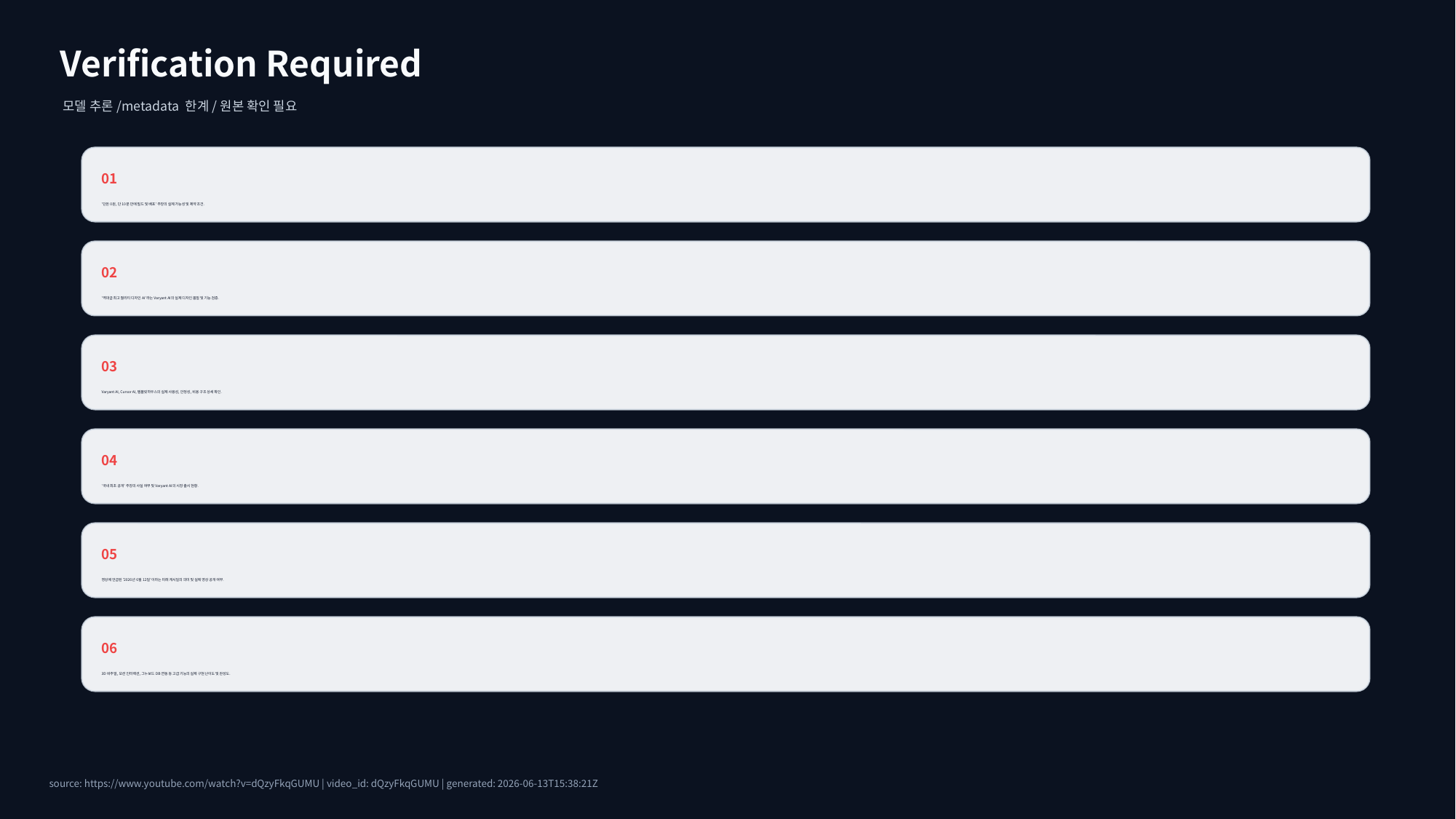

Verification Required
모델 추론/metadata 한계/원본 확인 필요

01
'단돈 0원, 단 10분 만에 빌드 및 배포' 주장의 실제 가능성 및 제약 조건.

02
'역대급 최고 퀄리티 디자인 AI'라는 Varyant AI의 실제 디자인 품질 및 기능 검증.

03
Varyant AI, Cursor AI, 템플릿하우스의 실제 사용성, 안정성, 비용 구조 상세 확인.

04
'국내 최초 공개' 주장의 사실 여부 및 Varyant AI의 시장 출시 현황.

05
영상에 언급된 '2026년 6월 12일'이라는 미래 게시일의 의미 및 실제 영상 공개 여부.

06
3D 비주얼, 모션 인터랙션, 그누보드 DB 연동 등 고급 기능의 실제 구현 난이도 및 완성도.
source: https://www.youtube.com/watch?v=dQzyFkqGUMU | video_id: dQzyFkqGUMU | generated: 2026-06-13T15:38:21Z